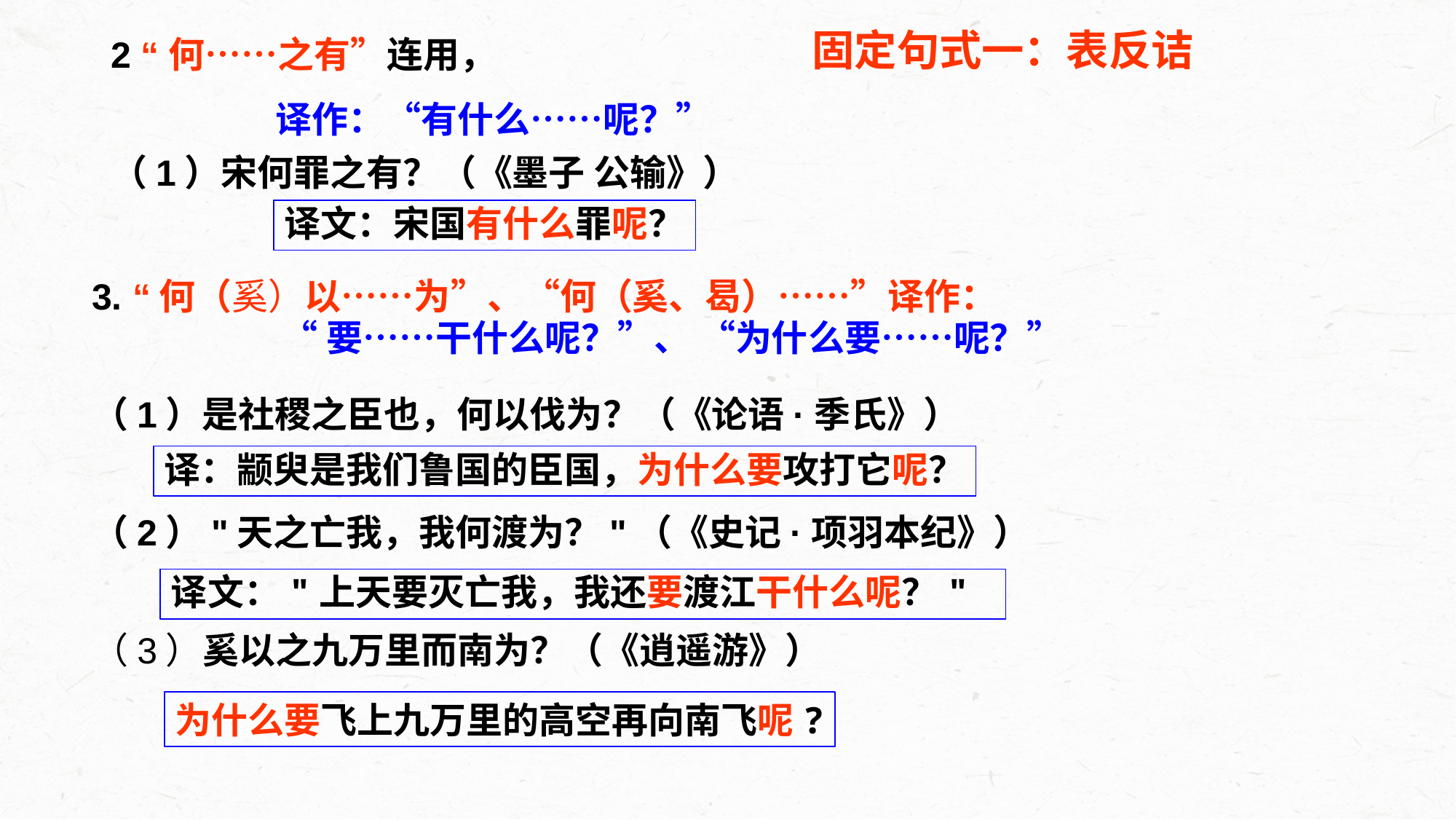

固定句式一：表反诘
2 “何……之有”连用，

（1）宋何罪之有？（《墨子 公输》）

译作：“有什么……呢？”
译文：宋国有什么罪呢？
3. “何（奚）以……为”、“何（奚、曷）……”译作：

（1）是社稷之臣也，何以伐为？（《论语·季氏》）

（2）"天之亡我，我何渡为？"（《史记·项羽本纪》）

（3）奚以之九万里而南为？（《逍遥游》）
“要……干什么呢？”、 “为什么要……呢？”
译：颛臾是我们鲁国的臣国，为什么要攻打它呢？
译文："上天要灭亡我，我还要渡江干什么呢？"
为什么要飞上九万里的高空再向南飞呢?